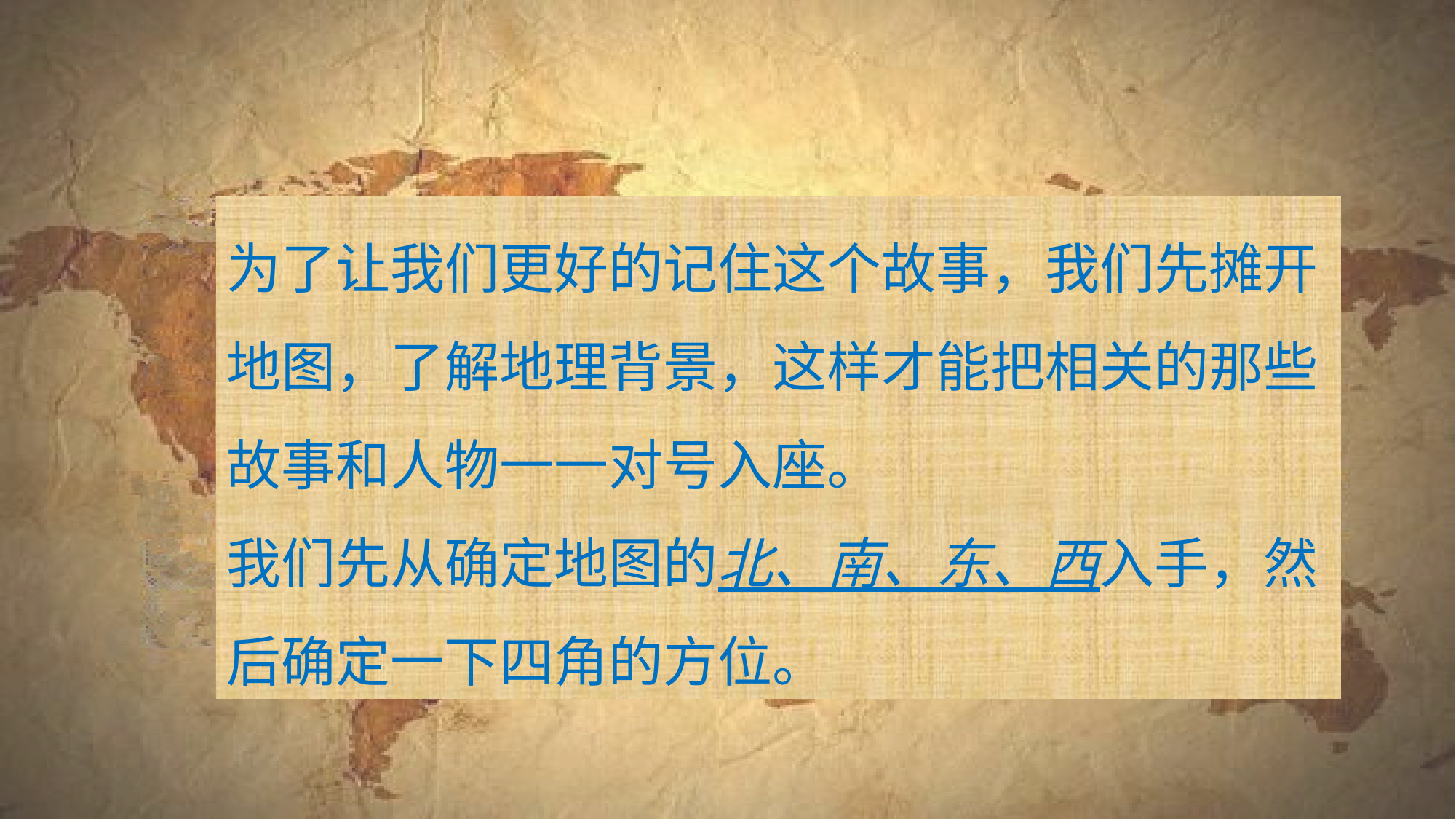

为了让我们更好的记住这个故事，我们先摊开地图，了解地理背景，这样才能把相关的那些故事和人物一一对号入座。
我们先从确定地图的北、南、东、西入手，然后确定一下四角的方位。